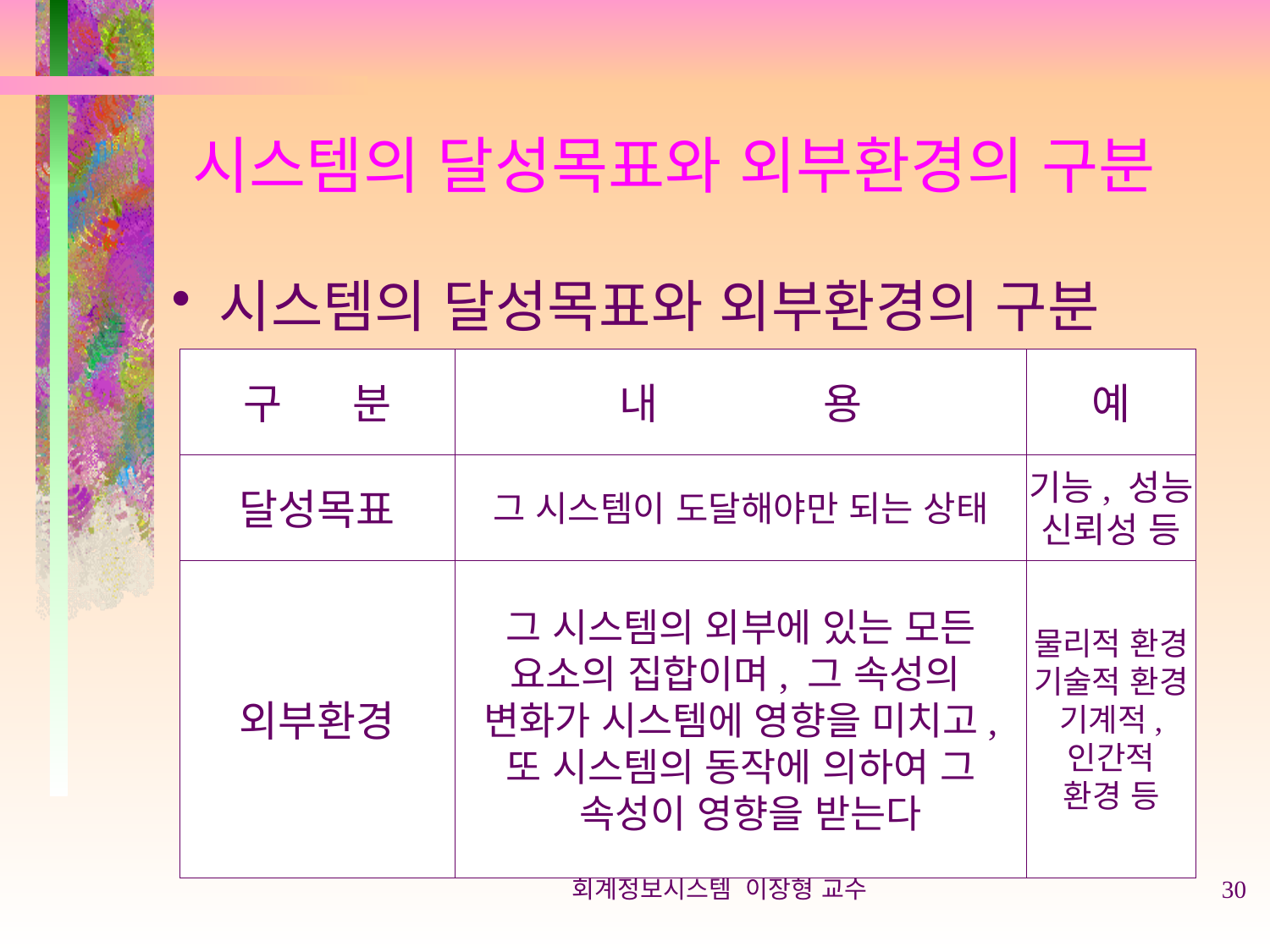

# 시스템의 달성목표와 외부환경의 구분
시스템의 달성목표와 외부환경의 구분

구      분
내              용
예
달성목표
그 시스템이 도달해야만 되는 상태

기능, 성능
신뢰성 등
외부환경
그 시스템의 외부에 있는 모든
요소의 집합이며, 그 속성의
변화가 시스템에 영향을 미치고,
또 시스템의 동작에 의하여 그
 속성이 영향을 받는다
물리적 환경
기술적 환경
기계적,
인간적
환경 등
회계정보시스템  이장형 교수
30